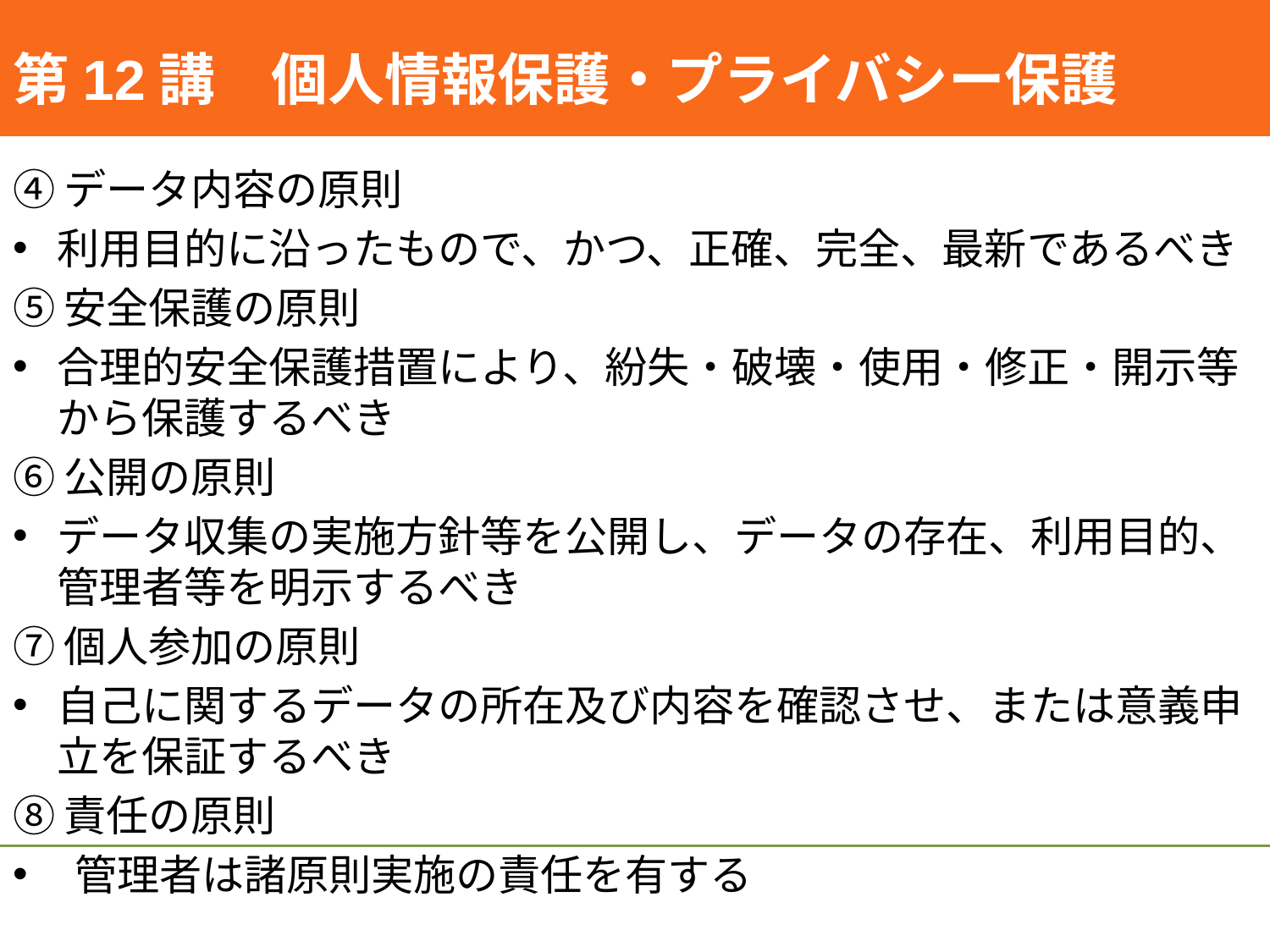

#
第12講　個人情報保護・プライバシー保護
④データ内容の原則
利用目的に沿ったもので、かつ、正確、完全、最新であるべき
⑤安全保護の原則
合理的安全保護措置により、紛失・破壊・使用・修正・開示等から保護するべき
⑥公開の原則
データ収集の実施方針等を公開し、データの存在、利用目的、管理者等を明示するべき
⑦個人参加の原則
自己に関するデータの所在及び内容を確認させ、または意義申立を保証するべき
⑧責任の原則
 管理者は諸原則実施の責任を有する